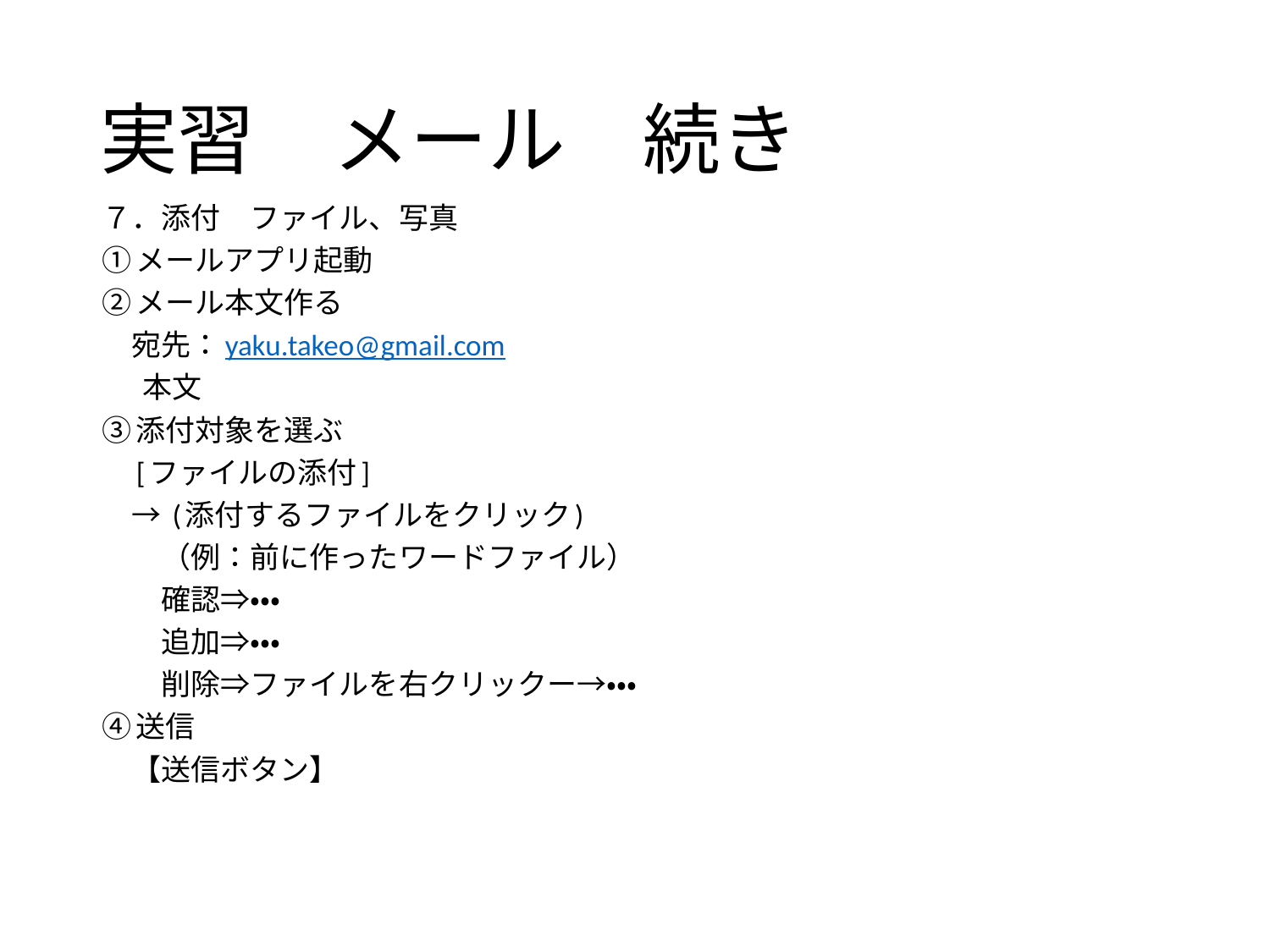

# 実習　メール　続き
７．添付　ファイル、写真
①メールアプリ起動
②メール本文作る
　宛先：yaku.takeo@gmail.com
 　本文
③添付対象を選ぶ
　[ファイルの添付]
　→ (添付するファイルをクリック)
　　（例：前に作ったワードファイル）
　　確認⇒・・・
　　追加⇒・・・
　　削除⇒ファイルを右クリックー→・・・
④送信
　【送信ボタン】